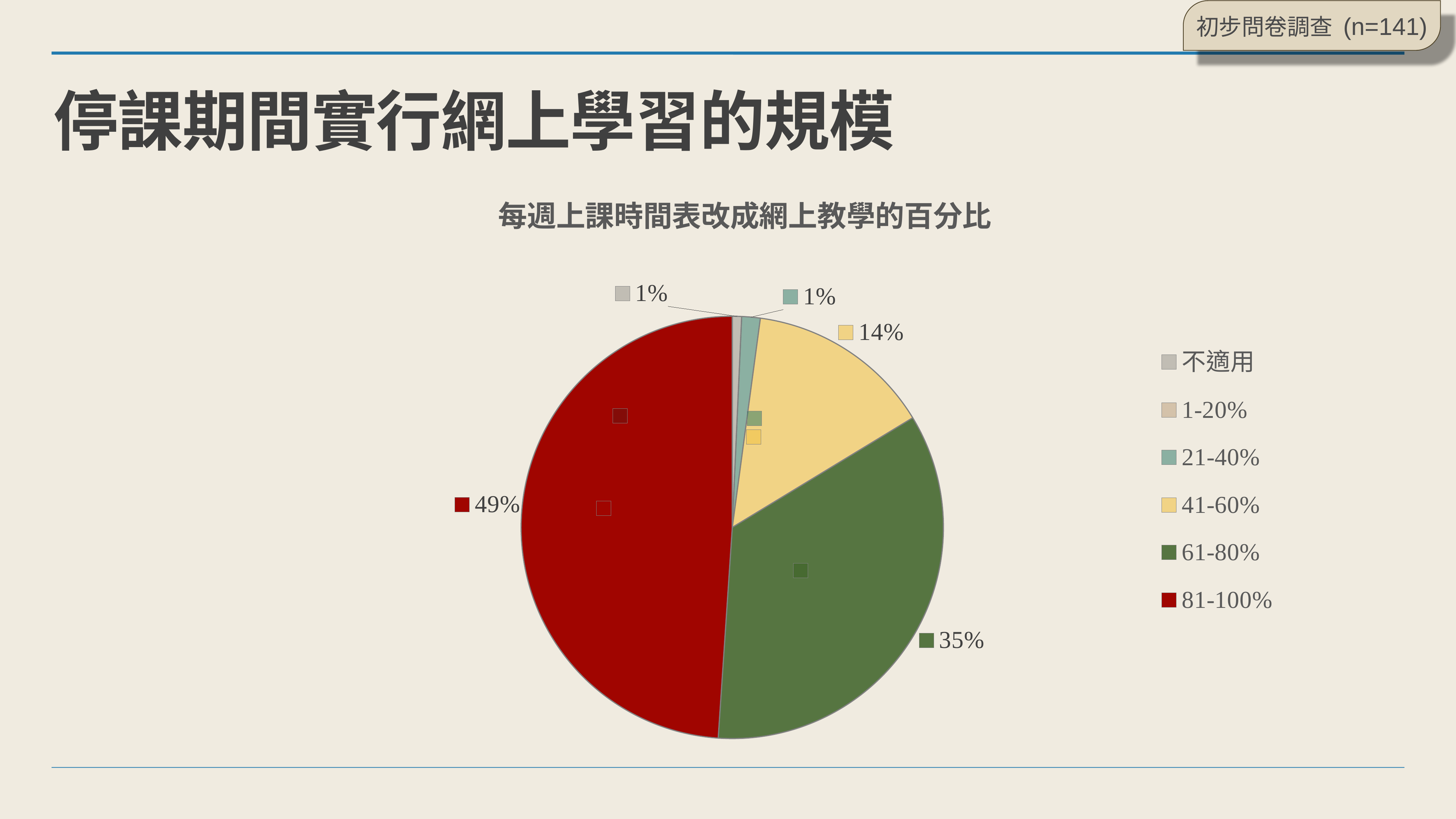

初步問卷調查 (n=141)

# 停課期間實行網上學習的規模

### Chart: 每週上課時間表改成網上教學的百分比

| Category | 每週上課時間表改成網上教學的百分比 |
|---|---|
| 不適用 | 1.0 |
| 1-20% | 0.0 |
| 21-40% | 2.0 |
| 41-60% | 20.0 |
| 61-80% | 49.0 |
| 81-100% | 69.0 |